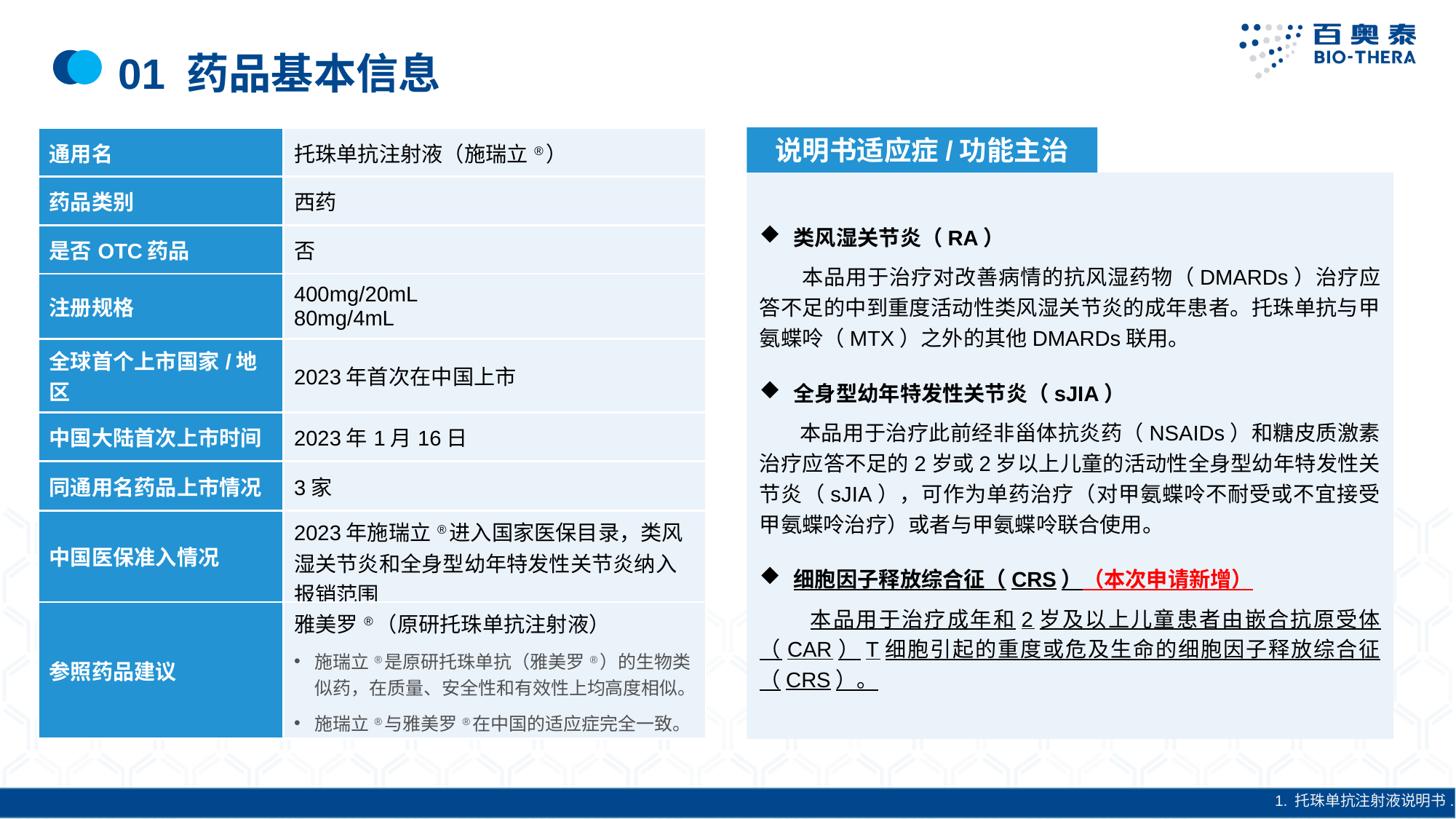

# 01 药品基本信息
说明书适应症/功能主治
| 通用名 | 托珠单抗注射液（施瑞立®） |
| --- | --- |
| 药品类别 | 西药 |
| 是否OTC药品 | 否 |
| 注册规格 | 400mg/20mL 80mg/4mL |
| 全球首个上市国家/地区 | 2023年首次在中国上市 |
| 中国大陆首次上市时间 | 2023年1月16日 |
| 同通用名药品上市情况 | 3家 |
| 中国医保准入情况 | 2023年施瑞立®进入国家医保目录，类风湿关节炎和全身型幼年特发性关节炎纳入报销范围 |
| 参照药品建议 | 雅美罗®（原研托珠单抗注射液） 施瑞立®是原研托珠单抗（雅美罗®）的生物类似药，在质量、安全性和有效性上均高度相似。 施瑞立®与雅美罗®在中国的适应症完全一致。 |
类风湿关节炎（RA）
       本品用于治疗对改善病情的抗风湿药物（DMARDs）治疗应答不足的中到重度活动性类风湿关节炎的成年患者。托珠单抗与甲氨蝶呤（MTX）之外的其他DMARDs联用。
全身型幼年特发性关节炎（sJIA）
       本品用于治疗此前经非甾体抗炎药（NSAIDs）和糖皮质激素治疗应答不足的2岁或2岁以上儿童的活动性全身型幼年特发性关节炎（sJIA），可作为单药治疗（对甲氨蝶呤不耐受或不宜接受甲氨蝶呤治疗）或者与甲氨蝶呤联合使用。
细胞因子释放综合征（CRS）（本次申请新增）
       本品用于治疗成年和2岁及以上儿童患者由嵌合抗原受体（CAR）T细胞引起的重度或危及生命的细胞因子释放综合征（CRS）。
1. 托珠单抗注射液说明书.